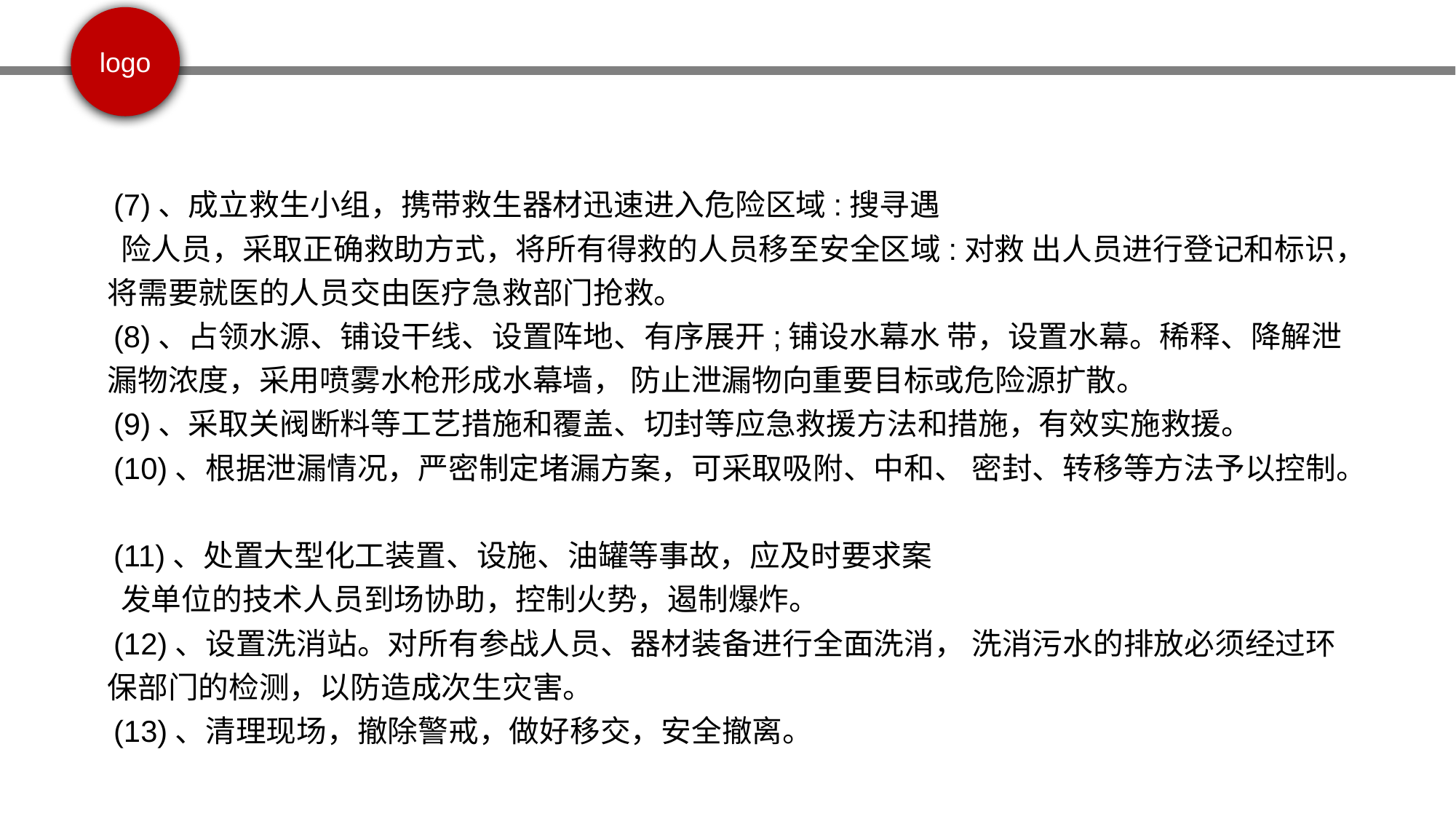

(7)、成立救生小组，携带救生器材迅速进入危险区域:搜寻遇
     险人员，采取正确救助方式，将所有得救的人员移至安全区域:对救 出人员进行登记和标识，将需要就医的人员交由医疗急救部门抢救。
    (8)、占领水源、铺设干线、设置阵地、有序展开;铺设水幕水 带，设置水幕。稀释、降解泄漏物浓度，采用喷雾水枪形成水幕墙， 防止泄漏物向重要目标或危险源扩散。
    (9)、采取关阀断料等工艺措施和覆盖、切封等应急救援方法和措施，有效实施救援。
    (10)、根据泄漏情况，严密制定堵漏方案，可采取吸附、中和、 密封、转移等方法予以控制。
    (11)、处置大型化工装置、设施、油罐等事故，应及时要求案
     发单位的技术人员到场协助，控制火势，遏制爆炸。
    (12)、设置洗消站。对所有参战人员、器材装备进行全面洗消， 洗消污水的排放必须经过环保部门的检测，以防造成次生灾害。
    (13)、清理现场，撤除警戒，做好移交，安全撤离。